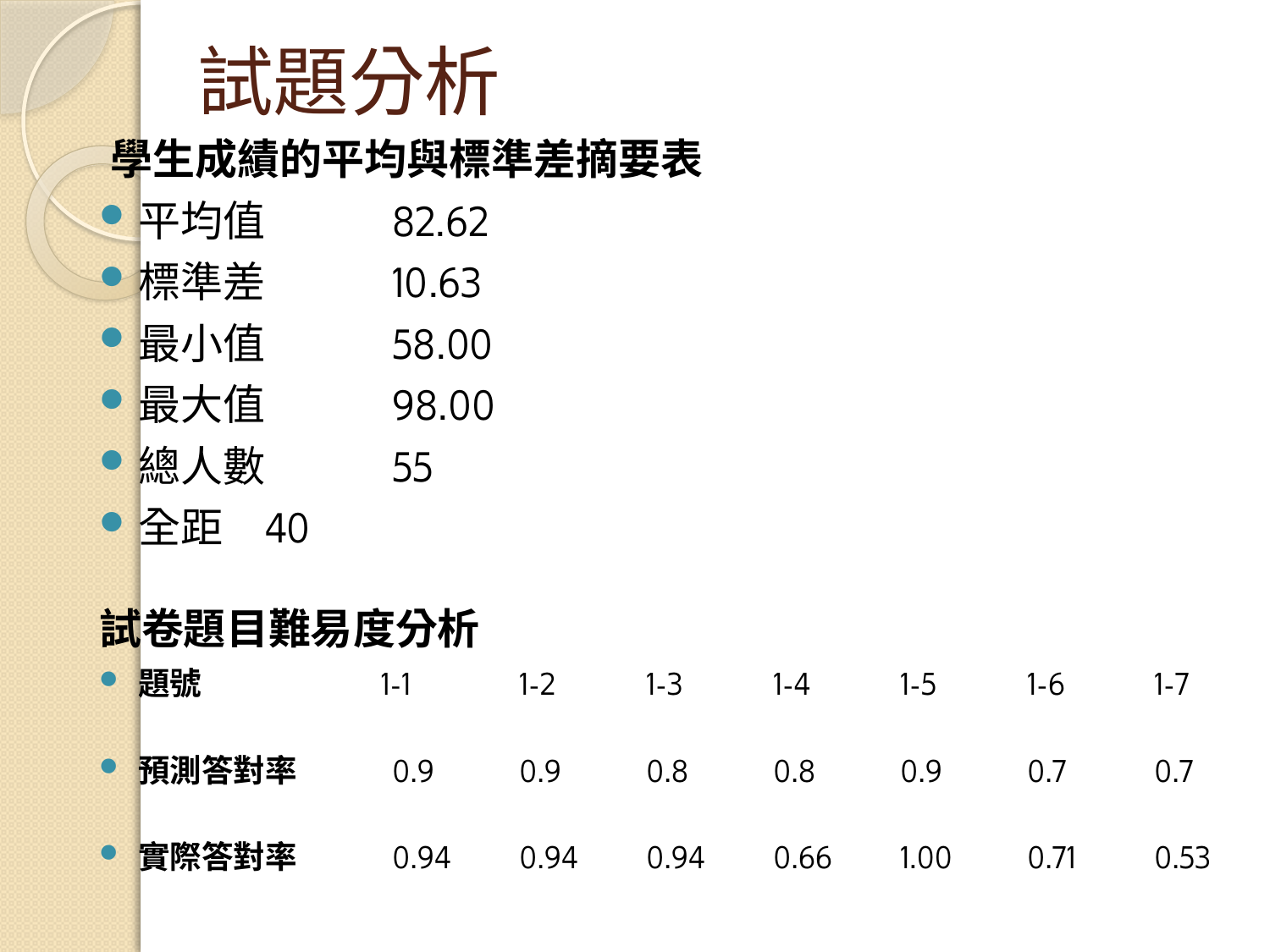

# 試題分析
 學生成績的平均與標準差摘要表
平均值 	82.62
標準差 	10.63
最小值 	58.00
最大值 	98.00
總人數 	55
全距 	40

試卷題目難易度分析
題號 	               1-1    	1-2 	1-3 	1-4 	1-5 	1-6 	1-7
預測答對率 	0.9 	0.9 	0.8 	0.8 	0.9 	0.7 	0.7
實際答對率 	0.94 	0.94 	0.94 	0.66 	1.00 	0.71 	0.53